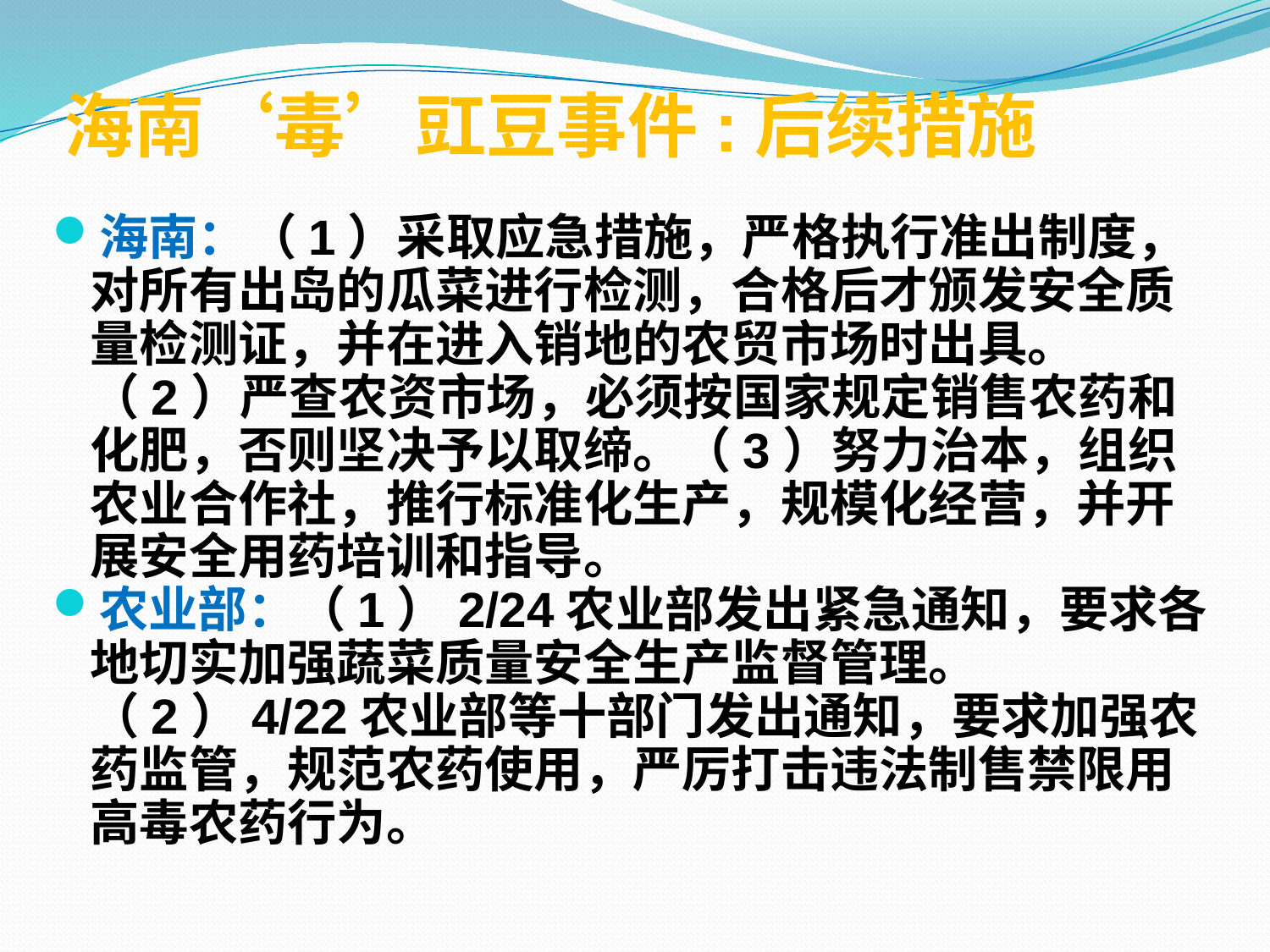

# 海南‘毒’豇豆事件:后续措施
海南：（1）采取应急措施，严格执行准出制度，对所有出岛的瓜菜进行检测，合格后才颁发安全质量检测证，并在进入销地的农贸市场时出具。（2）严查农资市场，必须按国家规定销售农药和化肥，否则坚决予以取缔。（3）努力治本，组织农业合作社，推行标准化生产，规模化经营，并开展安全用药培训和指导。
农业部：（1）2/24农业部发出紧急通知，要求各地切实加强蔬菜质量安全生产监督管理。（2）4/22农业部等十部门发出通知，要求加强农药监管，规范农药使用，严厉打击违法制售禁限用高毒农药行为。